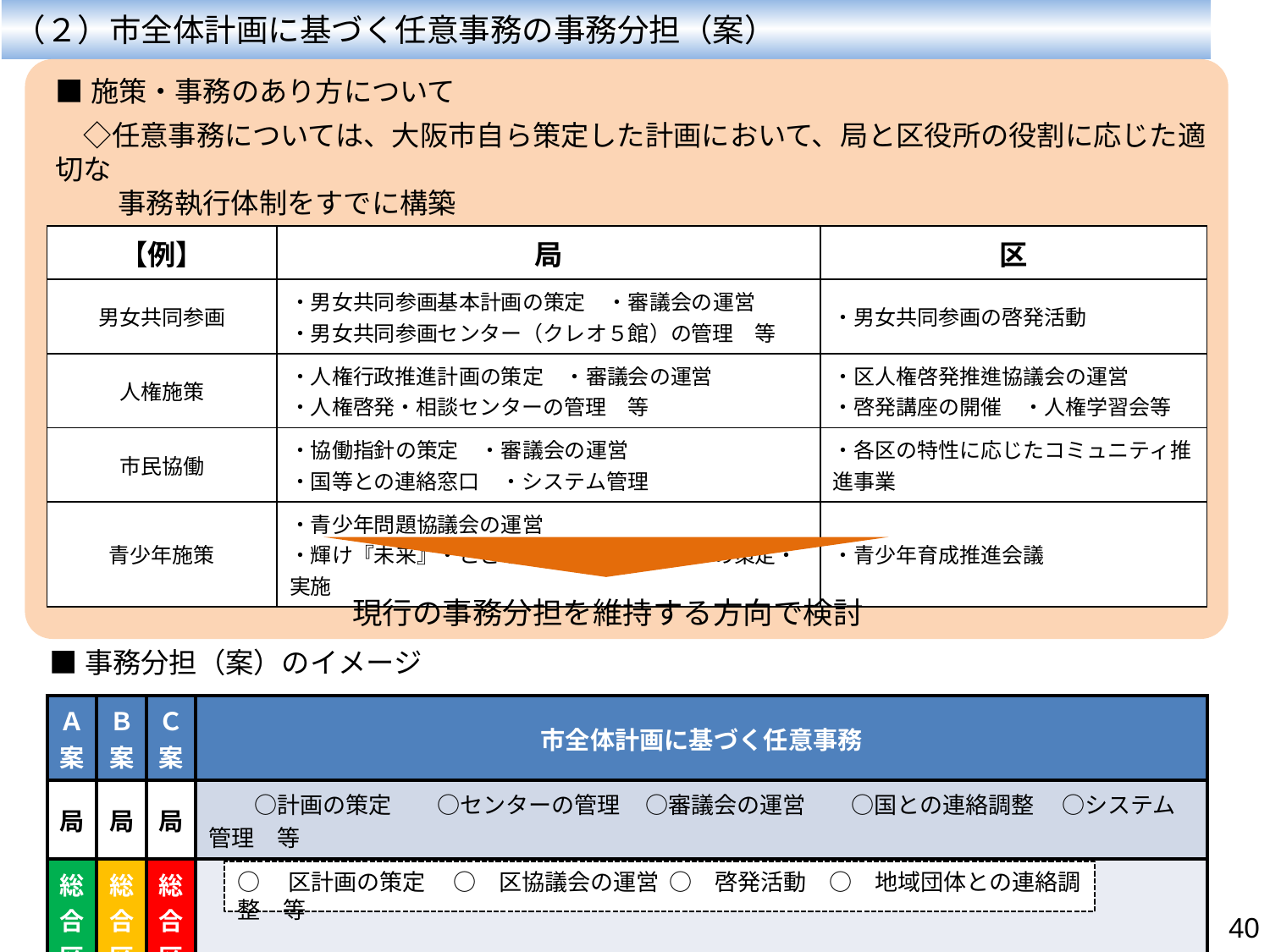

（２）市全体計画に基づく任意事務の事務分担（案）
■施策・事務のあり方について

　◇任意事務については、大阪市自ら策定した計画において、局と区役所の役割に応じた適切な
　　 事務執行体制をすでに構築
　　　任意事務とは・・・地方公共団体の事務のうち、国の法令に基づき地方公共団体が処理することとされる事務以外の事務をいう

| 【例】 | 局 | 区 |
| --- | --- | --- |
| 男女共同参画 | ・男女共同参画基本計画の策定　・審議会の運営 ・男女共同参画センター（クレオ５館）の管理　等 | ・男女共同参画の啓発活動 |
| 人権施策 | ・人権行政推進計画の策定　・審議会の運営 ・人権啓発・相談センターの管理　等 | ・区人権啓発推進協議会の運営 ・啓発講座の開催　・人権学習会等 |
| 市民協働 | ・協働指針の策定　・審議会の運営 ・国等との連絡窓口　・システム管理 | ・各区の特性に応じたコミュニティ推進事業 |
| 青少年施策 | ・青少年問題協議会の運営 ・輝け『未来』・こども夢体験プロジェクトの策定・実施 | ・青少年育成推進会議 |

　現行の事務分担を維持する方向で検討
■事務分担（案）のイメージ
| Ａ案 | Ｂ案 | Ｃ案 | 市全体計画に基づく任意事務 |
| --- | --- | --- | --- |
| 局 | 局 | 局 | ○計画の策定　　○センターの管理 ○審議会の運営　　○国との連絡調整　 ○システム管理　等 |
| 総合区 | 総合区 | 総合区 |  |
○　区計画の策定　 ○　区協議会の運営  ○　啓発活動　○　地域団体との連絡調整　等

40